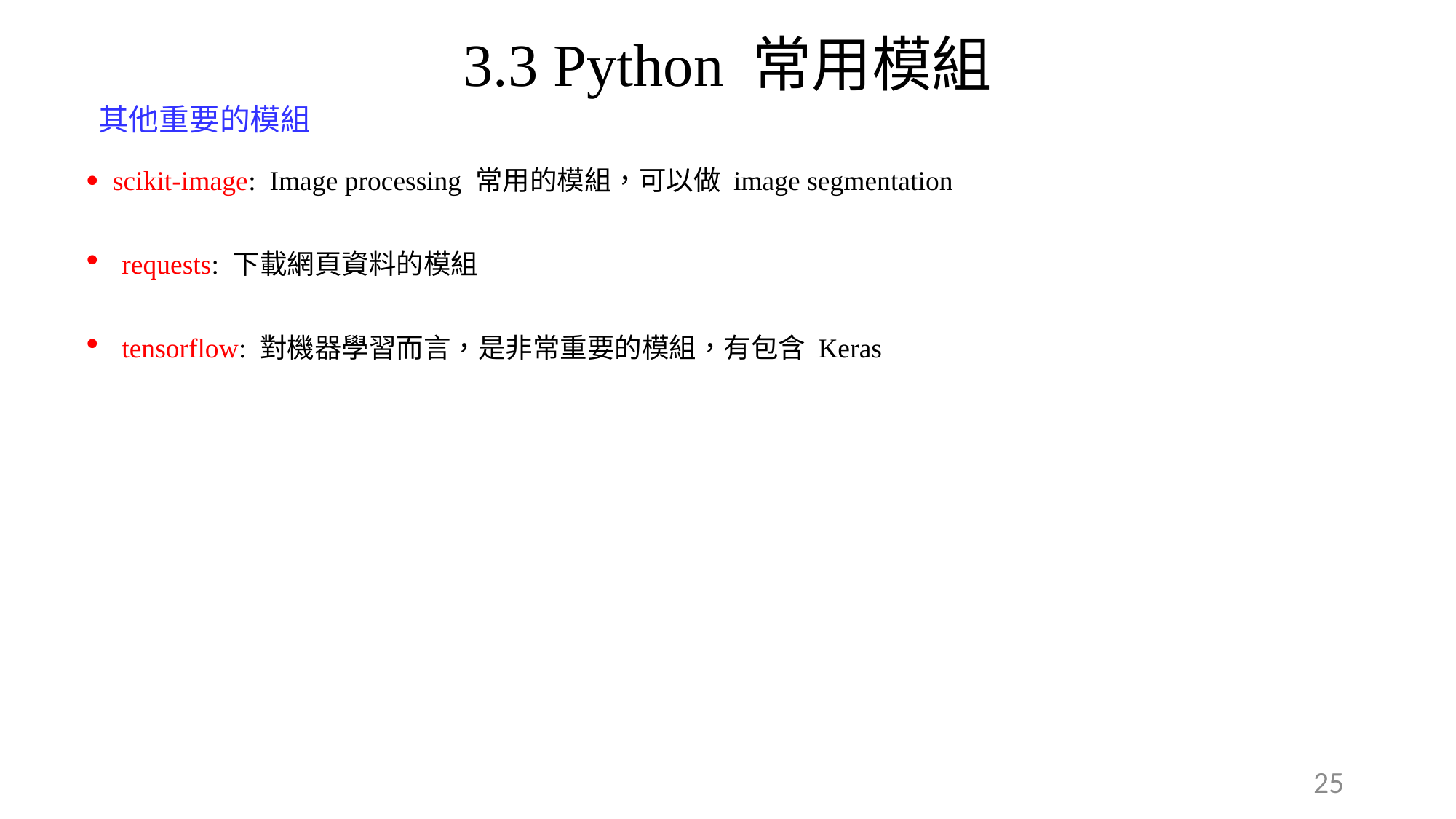

3.3 Python 常用模組
其他重要的模組
•  scikit-image:  Image processing 常用的模組，可以做 image segmentation

requests: 下載網頁資料的模組

tensorflow: 對機器學習而言，是非常重要的模組，有包含 Keras

25